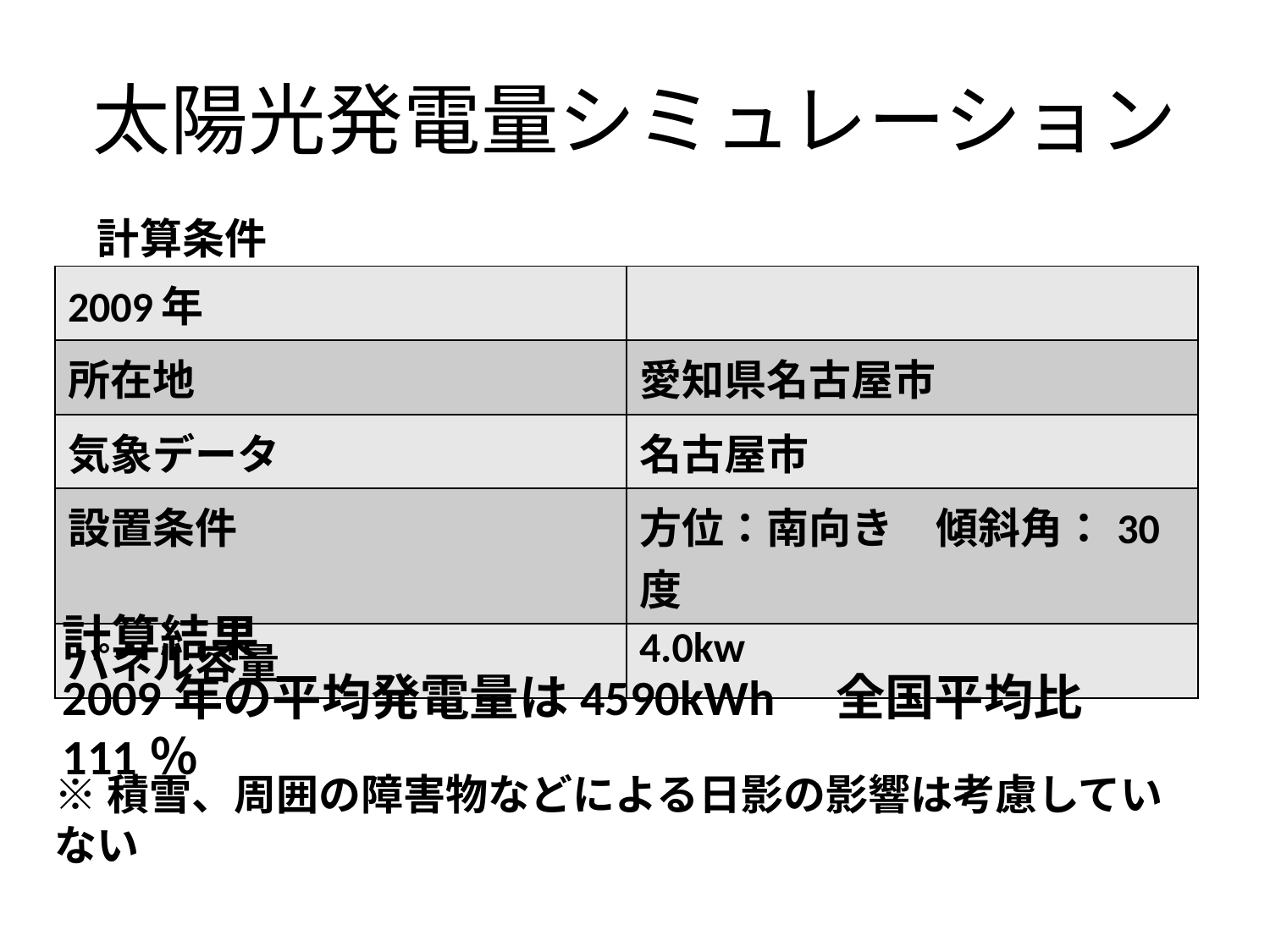

# 太陽光発電量シミュレーション
計算条件
| 2009年 |  |
| --- | --- |
| 所在地 | 愛知県名古屋市 |
| 気象データ | 名古屋市 |
| 設置条件 | 方位：南向き　傾斜角：30度 |
| パネル容量 | 4.0kw |
計算結果
2009年の平均発電量は4590kWh　全国平均比111％
※積雪、周囲の障害物などによる日影の影響は考慮していない